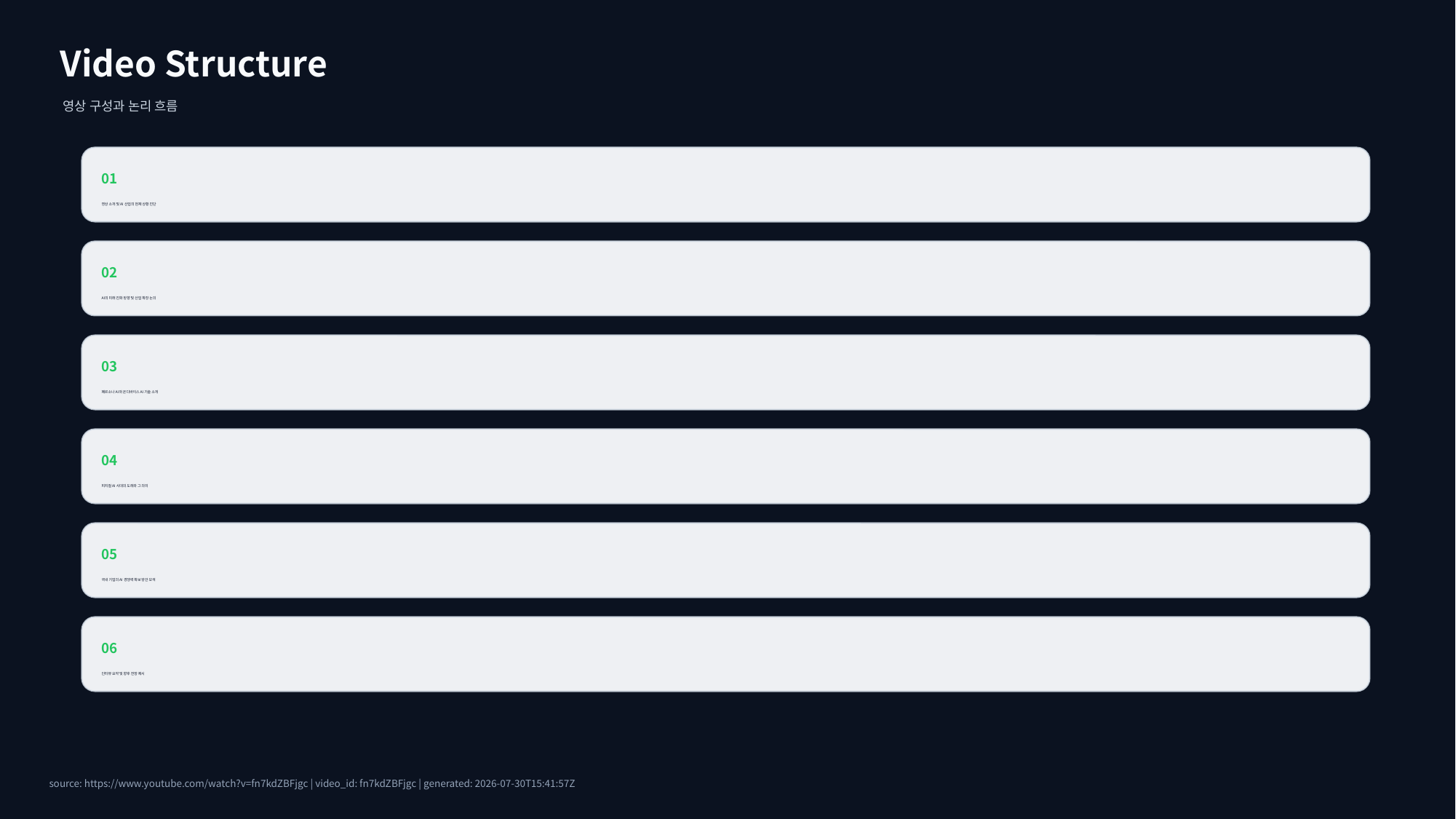

Video Structure
영상 구성과 논리 흐름

01
영상 소개 및 AI 산업의 현재 상황 진단

02
AI의 미래 진화 방향 및 산업 확장 논의

03
페르소나 AI와 온디바이스 AI 기술 소개

04
피지컬 AI 시대의 도래와 그 의미

05
국내 기업의 AI 경쟁력 확보 방안 모색

06
인터뷰 요약 및 향후 전망 제시
source: https://www.youtube.com/watch?v=fn7kdZBFjgc | video_id: fn7kdZBFjgc | generated: 2026-07-30T15:41:57Z